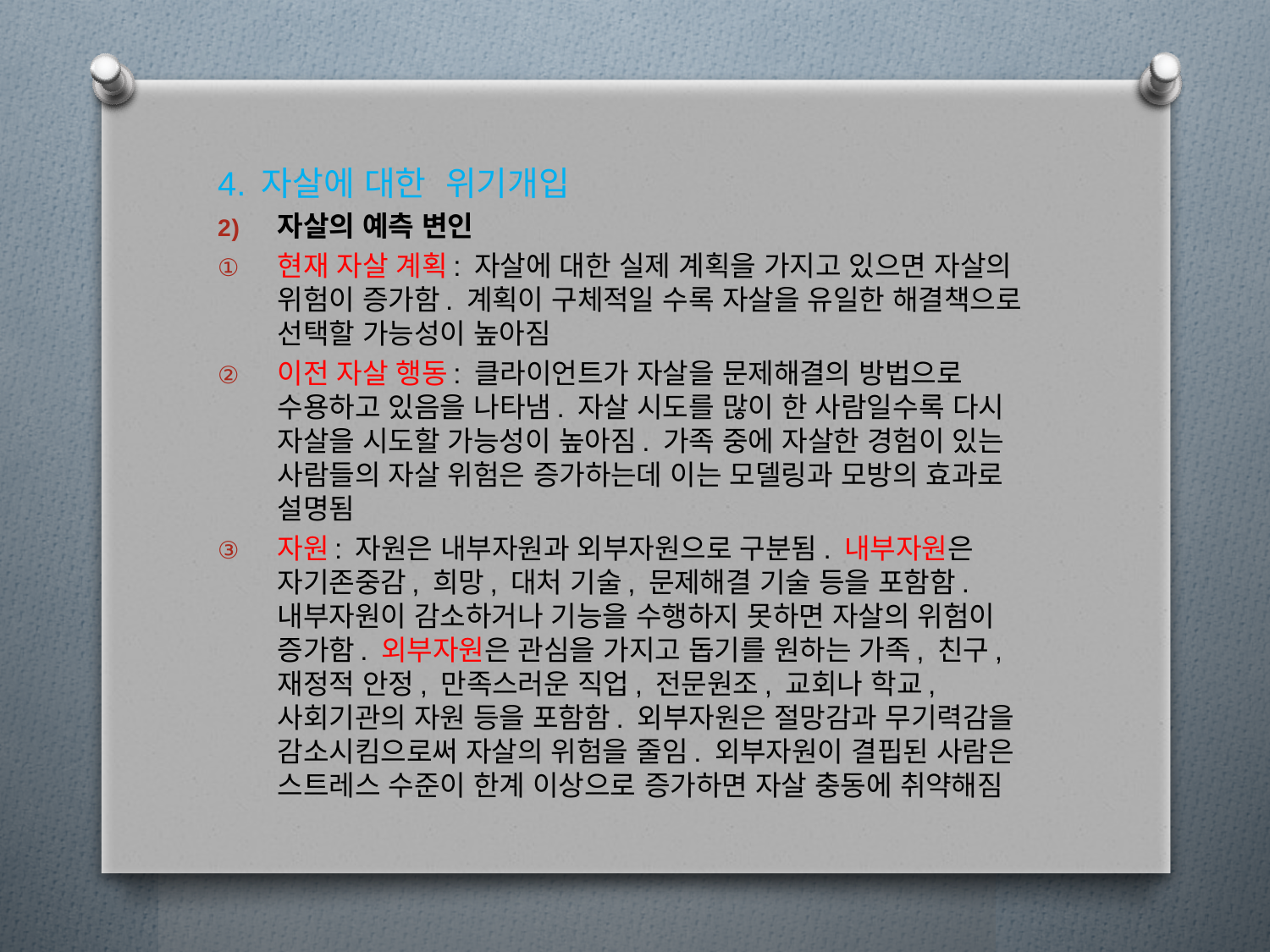

4. 자살에 대한  위기개입
자살의 예측 변인
현재 자살 계획: 자살에 대한 실제 계획을 가지고 있으면 자살의 위험이 증가함. 계획이 구체적일 수록 자살을 유일한 해결책으로 선택할 가능성이 높아짐
이전 자살 행동: 클라이언트가 자살을 문제해결의 방법으로 수용하고 있음을 나타냄. 자살 시도를 많이 한 사람일수록 다시 자살을 시도할 가능성이 높아짐. 가족 중에 자살한 경험이 있는 사람들의 자살 위험은 증가하는데 이는 모델링과 모방의 효과로 설명됨
자원: 자원은 내부자원과 외부자원으로 구분됨. 내부자원은 자기존중감, 희망, 대처 기술, 문제해결 기술 등을 포함함. 내부자원이 감소하거나 기능을 수행하지 못하면 자살의 위험이 증가함. 외부자원은 관심을 가지고 돕기를 원하는 가족, 친구, 재정적 안정, 만족스러운 직업, 전문원조, 교회나 학교, 사회기관의 자원 등을 포함함. 외부자원은 절망감과 무기력감을 감소시킴으로써 자살의 위험을 줄임. 외부자원이 결핍된 사람은 스트레스 수준이 한계 이상으로 증가하면 자살 충동에 취약해짐